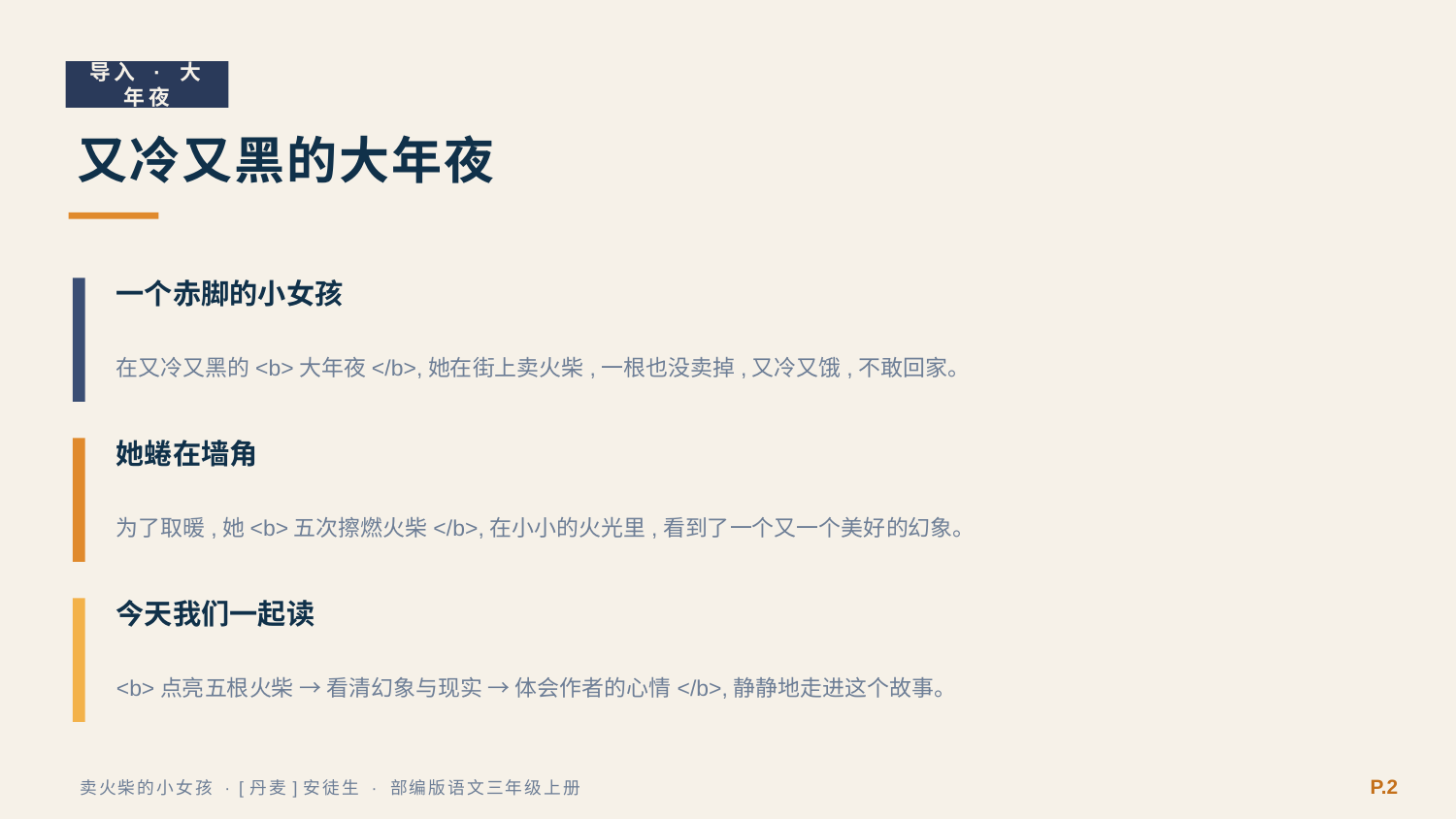

导入 · 大年夜

又冷又黑的大年夜

一个赤脚的小女孩

在又冷又黑的<b>大年夜</b>,她在街上卖火柴,一根也没卖掉,又冷又饿,不敢回家。
她蜷在墙角

为了取暖,她<b>五次擦燃火柴</b>,在小小的火光里,看到了一个又一个美好的幻象。
今天我们一起读

<b>点亮五根火柴 → 看清幻象与现实 → 体会作者的心情</b>,静静地走进这个故事。
P.2
卖火柴的小女孩 · [丹麦]安徒生 · 部编版语文三年级上册